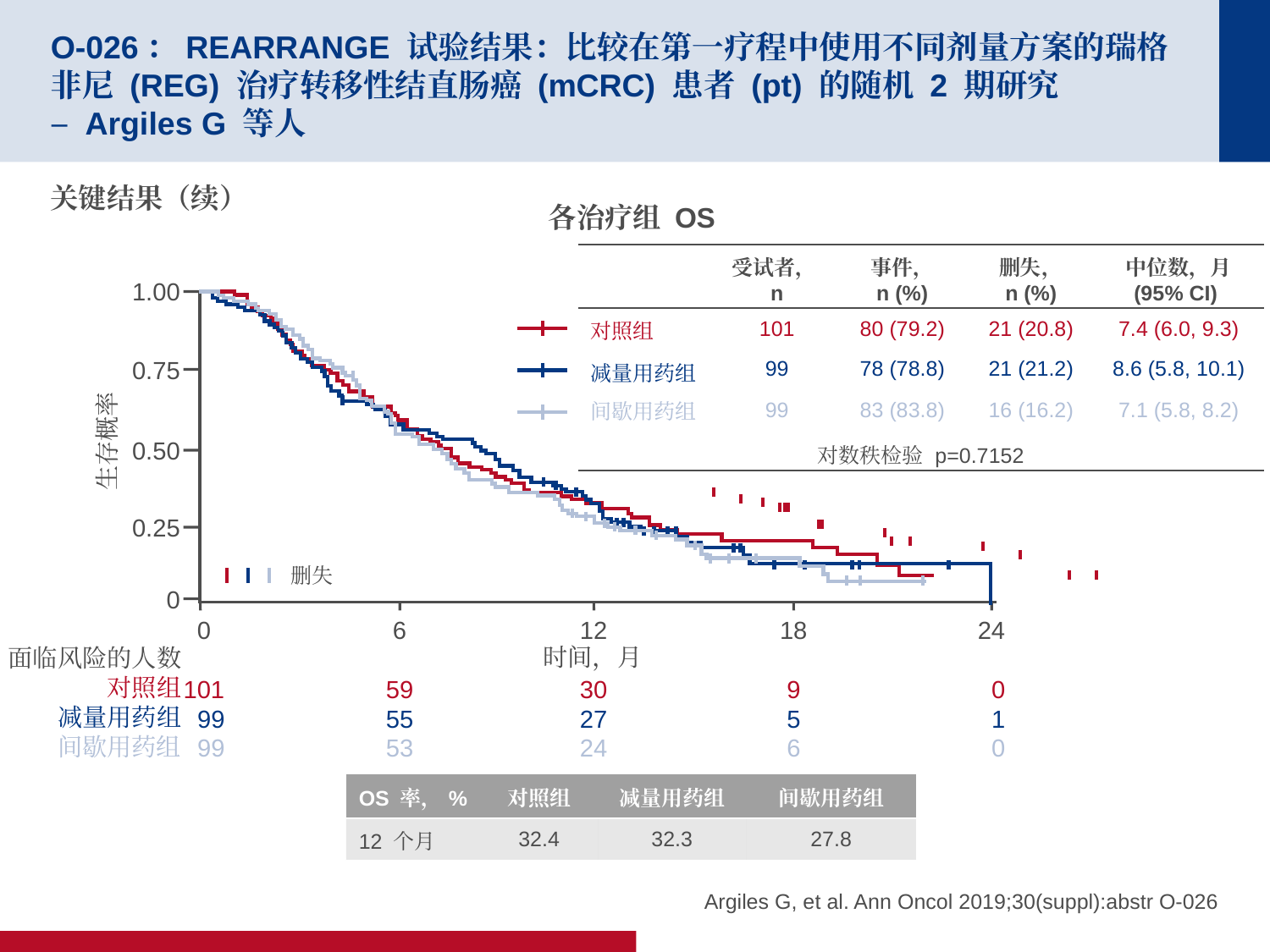

# O-026：REARRANGE 试验结果：比较在第一疗程中使用不同剂量方案的瑞格非尼 (REG) 治疗转移性结直肠癌 (mCRC) 患者 (pt) 的随机 2 期研究 – Argiles G 等人
关键结果（续）

各治疗组 OS
|  | 受试者，n | 事件， n (%) | 删失， n (%) | 中位数，月 (95% CI) |
| --- | --- | --- | --- | --- |
| 对照组 | 101 | 80 (79.2) | 21 (20.8) | 7.4 (6.0, 9.3) |
| 减量用药组 | 99 | 78 (78.8) | 21 (21.2) | 8.6 (5.8, 10.1) |
| 间歇用药组 | 99 | 83 (83.8) | 16 (16.2) | 7.1 (5.8, 8.2) |
| 对数秩检验 p=0.7152 |  |  |  |  |
1.00

0.75

生存概率
0.50

0.25

0

6

59
55
53

12

30
27
24

18

9
5
6

24

0
1
0

0

101
99
99
时间，月
面临风险的人数
对照组
减量用药组
间歇用药组

删失
| OS 率，% | 对照组 | 减量用药组 | 间歇用药组 |
| --- | --- | --- | --- |
| 12 个月 | 32.4 | 32.3 | 27.8 |
Argiles G, et al. Ann Oncol 2019;30(suppl):abstr O-026